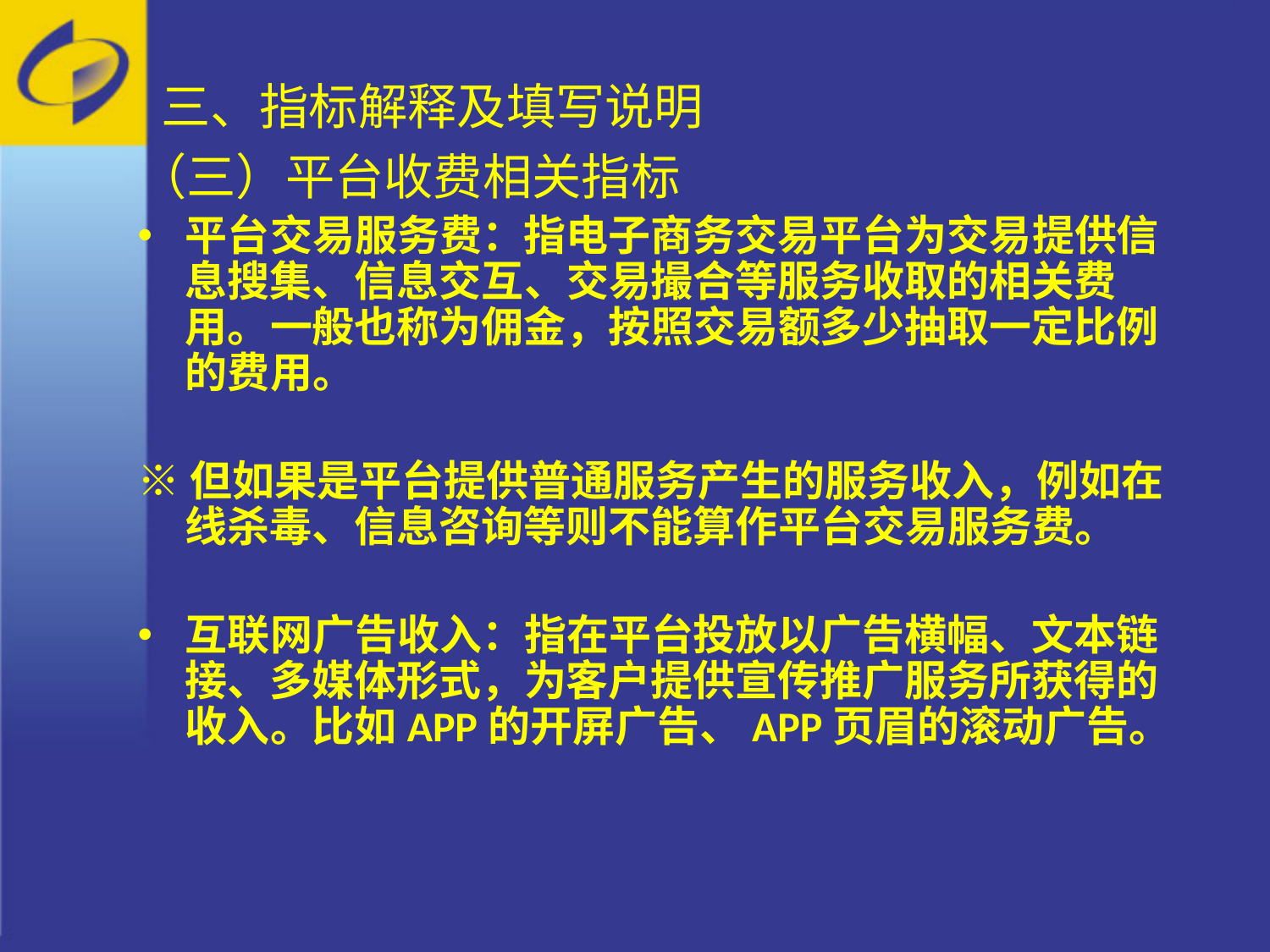

三、指标解释及填写说明
（三）平台收费相关指标
平台交易服务费：指电子商务交易平台为交易提供信息搜集、信息交互、交易撮合等服务收取的相关费用。一般也称为佣金，按照交易额多少抽取一定比例的费用。

※但如果是平台提供普通服务产生的服务收入，例如在 线杀毒、信息咨询等则不能算作平台交易服务费。

互联网广告收入：指在平台投放以广告横幅、文本链接、多媒体形式，为客户提供宣传推广服务所获得的收入。比如APP的开屏广告、APP页眉的滚动广告。